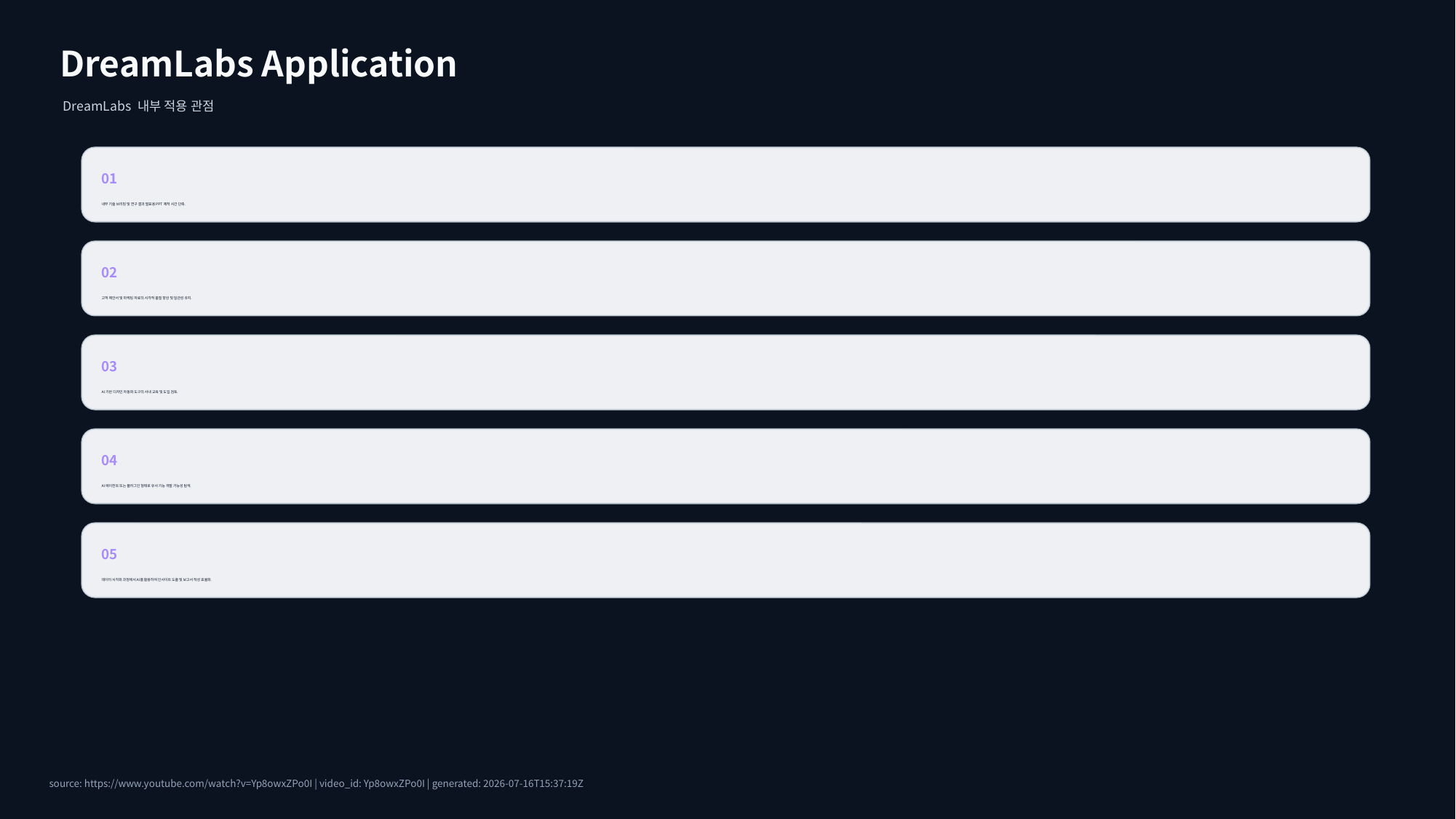

DreamLabs Application
DreamLabs 내부 적용 관점

01
내부 기술 브리핑 및 연구 결과 발표용 PPT 제작 시간 단축.

02
고객 제안서 및 마케팅 자료의 시각적 품질 향상 및 일관성 유지.

03
AI 기반 디자인 자동화 도구의 사내 교육 및 도입 검토.

04
AI 에이전트 또는 플러그인 형태로 유사 기능 개발 가능성 탐색.

05
데이터 시각화 과정에서 AI를 활용하여 인사이트 도출 및 보고서 작성 효율화.
source: https://www.youtube.com/watch?v=Yp8owxZPo0I | video_id: Yp8owxZPo0I | generated: 2026-07-16T15:37:19Z